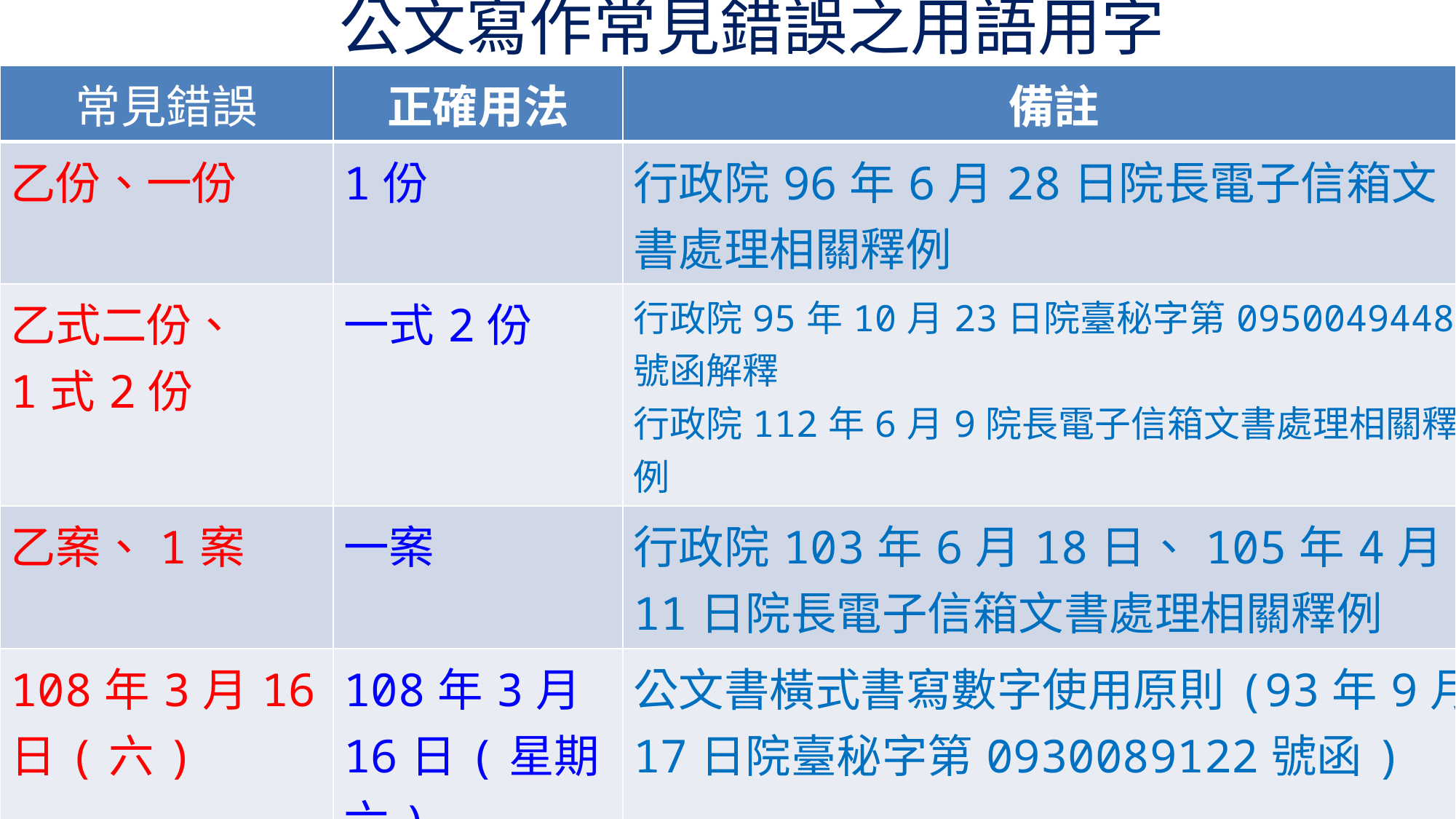

# 公文寫作常見錯誤之用語用字
| 常見錯誤 | 正確用法 | 備註 |
| --- | --- | --- |
| 乙份、一份 | 1份 | 行政院96年6月28日院長電子信箱文書處理相關釋例 |
| 乙式二份、 1式2份 | 一式2份 | 行政院95年10月23日院臺秘字第0950049448號函解釋 行政院112年6月9院長電子信箱文書處理相關釋例 |
| 乙案、1案 | 一案 | 行政院103年6月18日、105年4月11日院長電子信箱文書處理相關釋例 |
| 108年3月16日(六) | 108年3月16日(星期六) | 公文書橫式書寫數字使用原則(93年9月17日院臺秘字第0930089122號函) |
| 上午09：30～12：00 下午13：00～17：30 | 上午9時30分至12時 下午1時至5時30分 | 行政院102年9月6院長電子信箱文書處理相關釋例(採12小時制) 行政院112年5月30院長電子信箱文書處理相關釋例(採12小時兼採24小時制) |